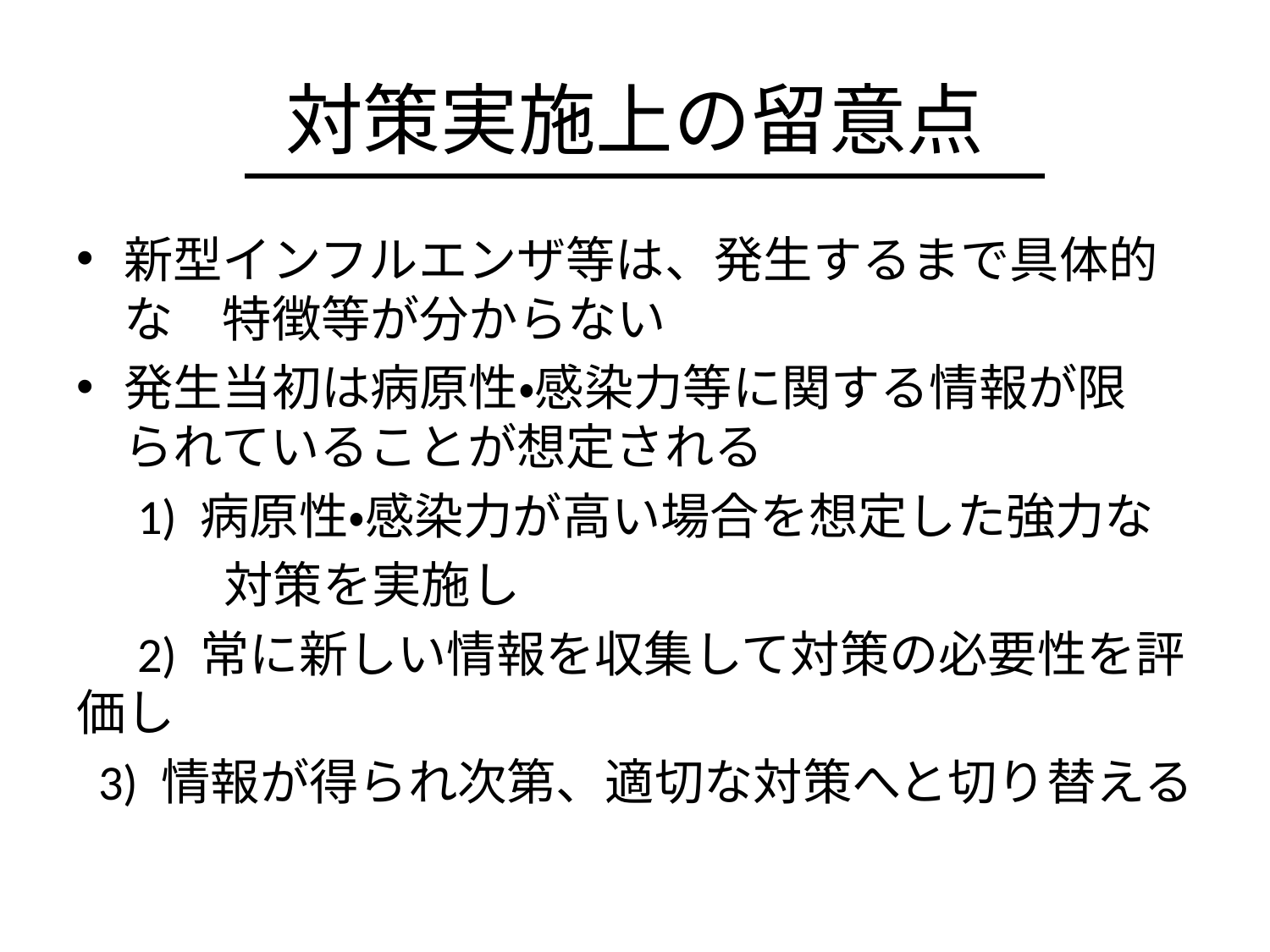

# 対策実施上の留意点
新型インフルエンザ等は、発生するまで具体的な　特徴等が分からない
発生当初は病原性・感染力等に関する情報が限　られていることが想定される
　1) 病原性・感染力が高い場合を想定した強力な
　　　対策を実施し
　2) 常に新しい情報を収集して対策の必要性を評価し
  3) 情報が得られ次第、適切な対策へと切り替える